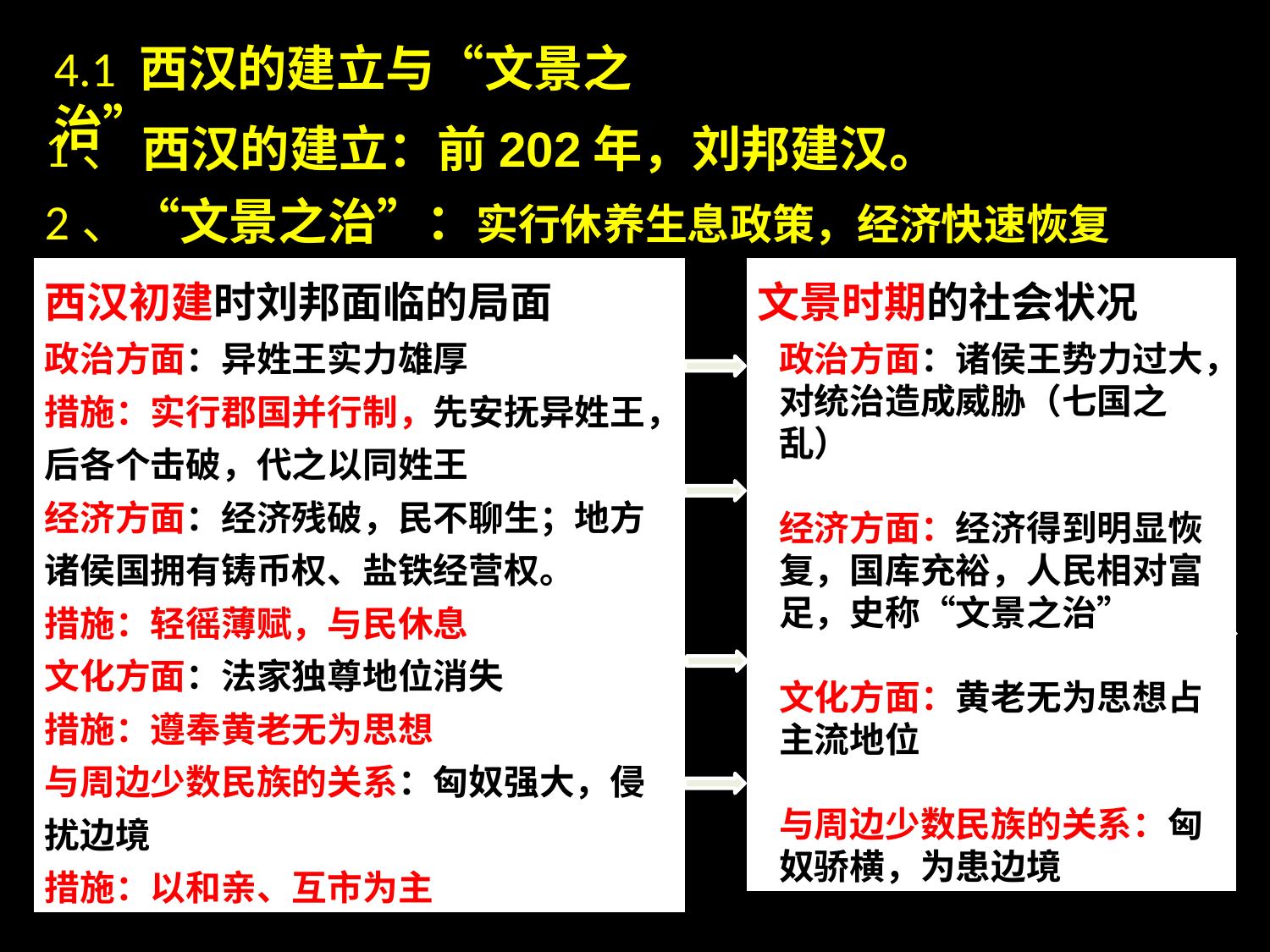

4.1 西汉的建立与“文景之治”
1、 西汉的建立：前202年，刘邦建汉。
2、“文景之治”：实行休养生息政策，经济快速恢复
西汉初建时刘邦面临的局面
政治方面：异姓王实力雄厚
措施：实行郡国并行制，先安抚异姓王，后各个击破，代之以同姓王
经济方面：经济残破，民不聊生；地方诸侯国拥有铸币权、盐铁经营权。
措施：轻徭薄赋，与民休息
文化方面：法家独尊地位消失
措施：遵奉黄老无为思想
与周边少数民族的关系：匈奴强大，侵扰边境
措施：以和亲、互市为主
文景时期的社会状况

经济方面：经济得到明显恢复，国库充裕；大商人、大手工业者实力雄厚，土地兼并严重
族的关系：匈奴骄横，侵扰边境
政治方面：诸侯王势力过大，对统治造成威胁（七国之乱）

经济方面：经济得到明显恢复，国库充裕，人民相对富足，史称“文景之治”

文化方面：黄老无为思想占主流地位

与周边少数民族的关系：匈奴骄横，为患边境